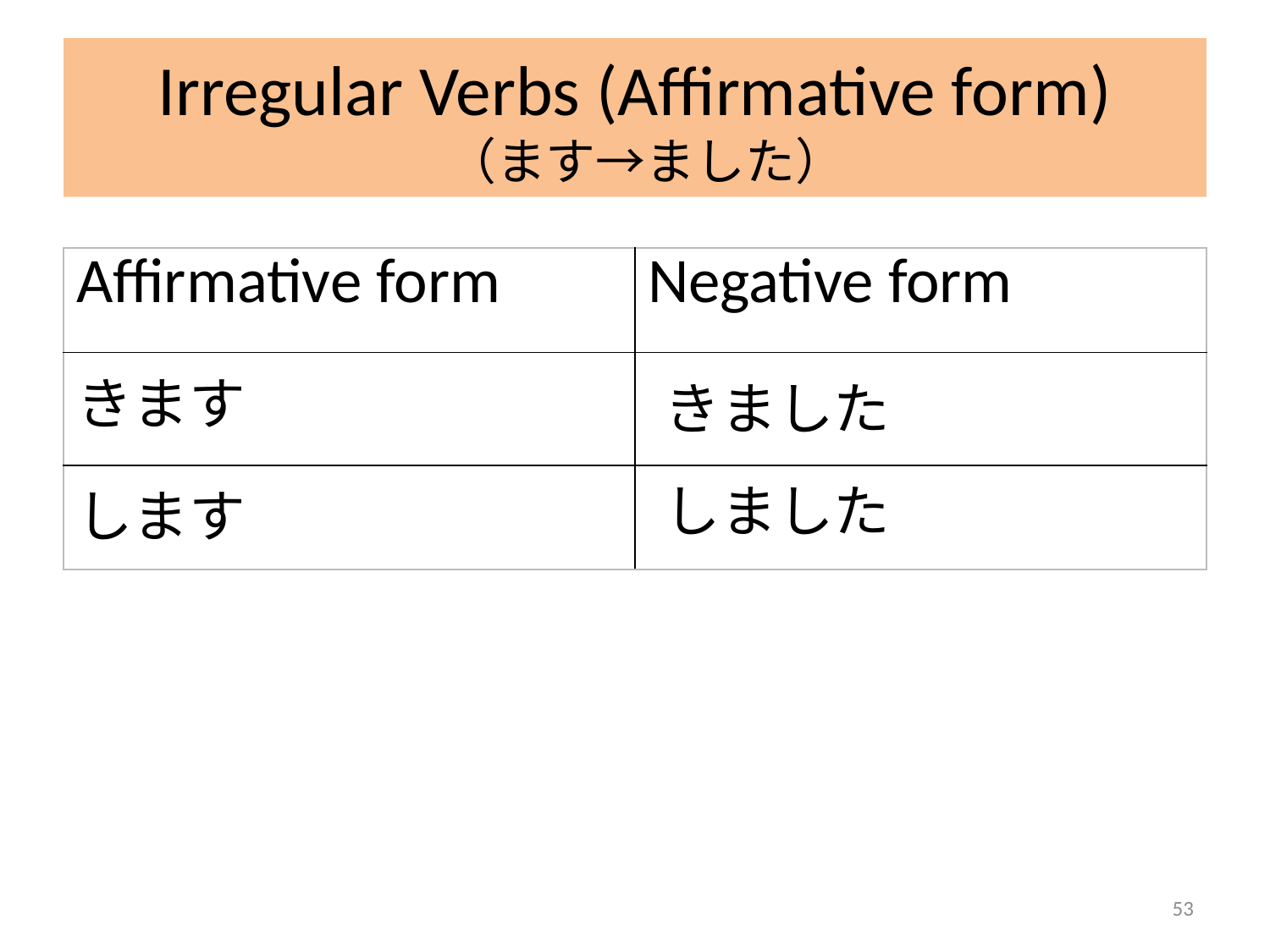

# Irregular Verbs (Affirmative form) （ます→ました）
| Affirmative form | Negative form |
| --- | --- |
| きます |  |
| します |  |
きました
しました
53